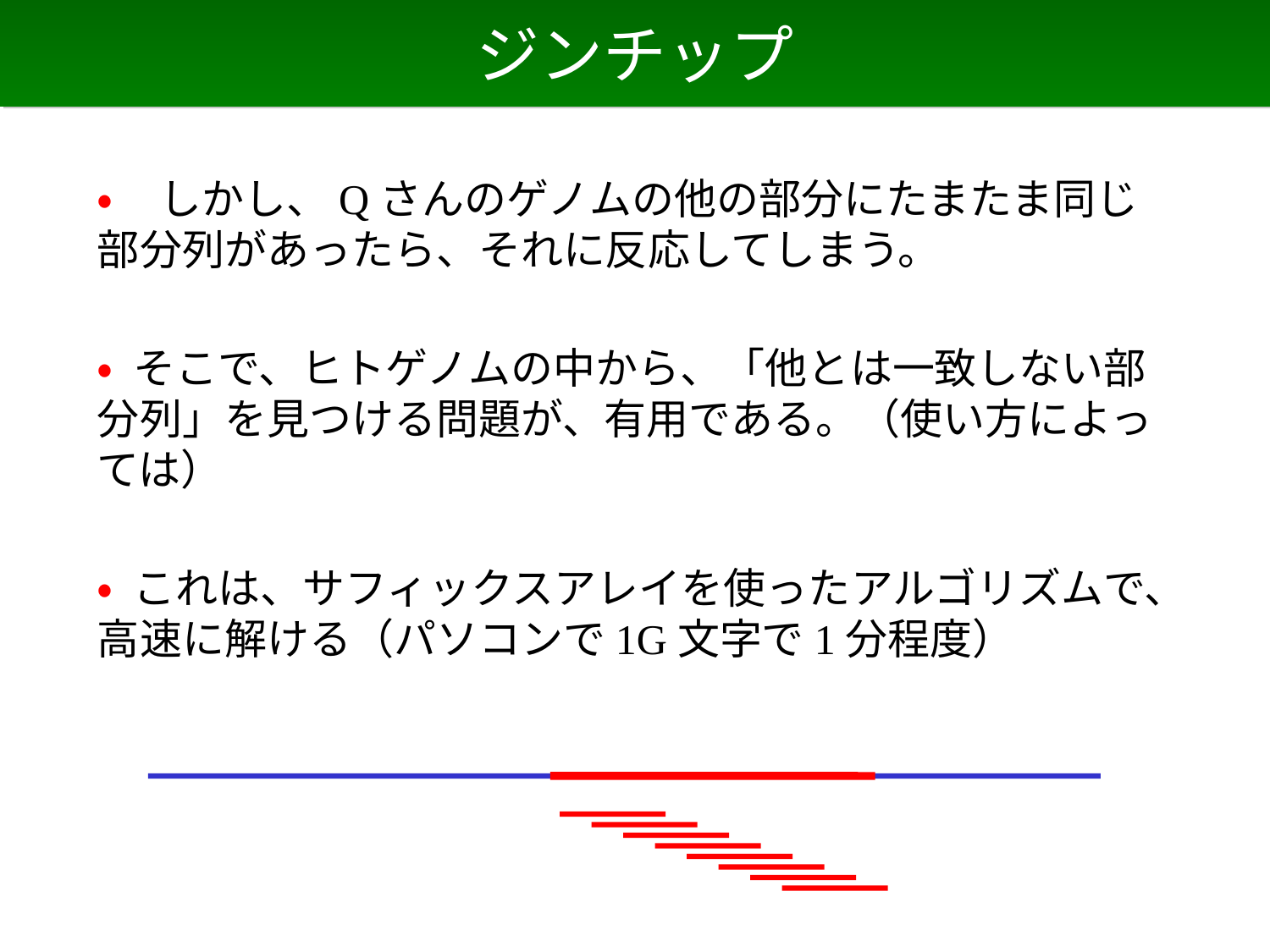

# ジンチップ
• しかし、Qさんのゲノムの他の部分にたまたま同じ部分列があったら、それに反応してしまう。

• そこで、ヒトゲノムの中から、「他とは一致しない部分列」を見つける問題が、有用である。（使い方によっては）

• これは、サフィックスアレイを使ったアルゴリズムで、高速に解ける（パソコンで1G文字で1分程度）